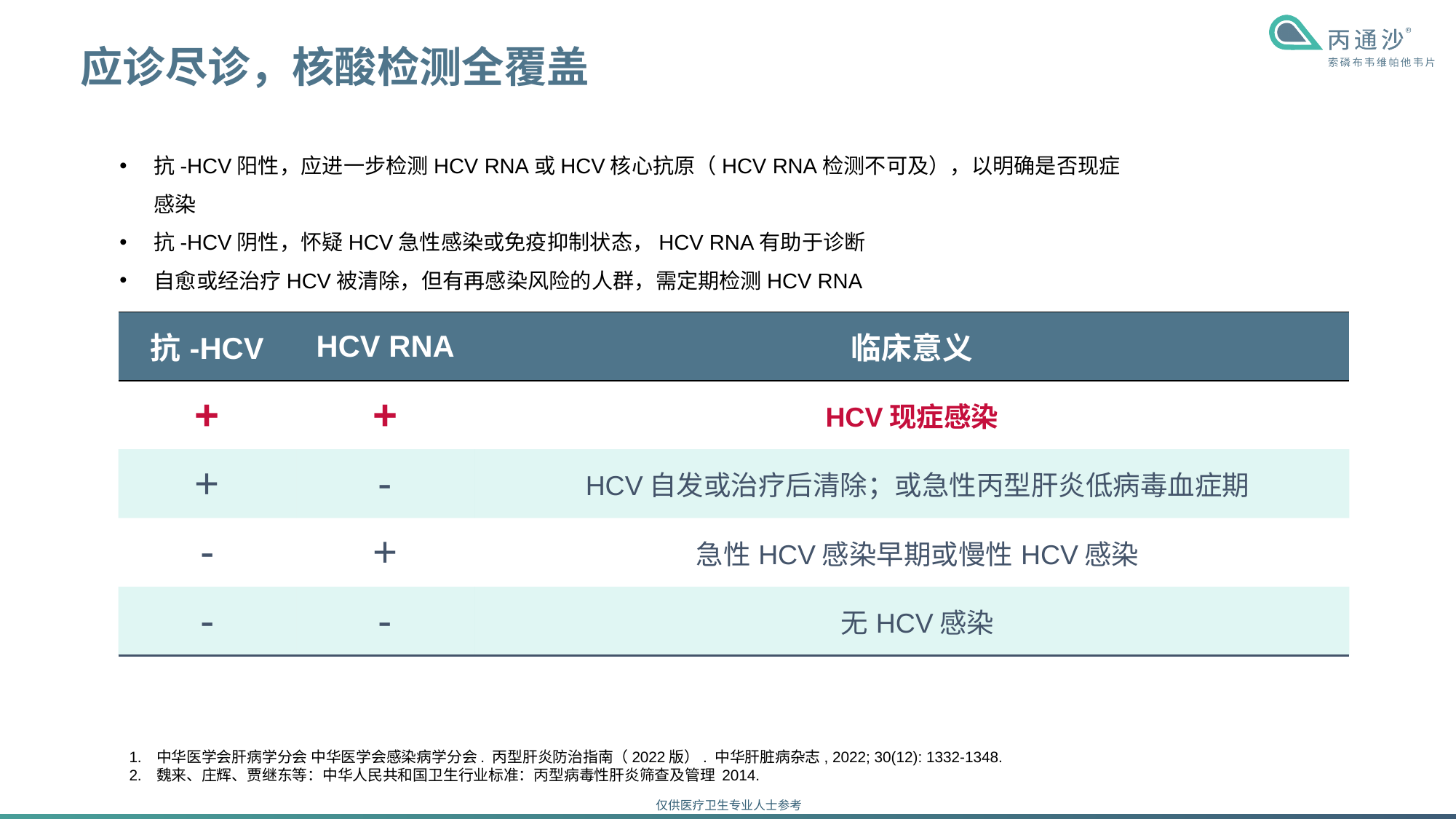

# 应诊尽诊，核酸检测全覆盖
抗-HCV阳性，应进一步检测HCV RNA或HCV核心抗原（HCV RNA检测不可及），以明确是否现症感染
抗-HCV阴性，怀疑HCV急性感染或免疫抑制状态，HCV RNA有助于诊断
自愈或经治疗HCV被清除，但有再感染风险的人群，需定期检测HCV RNA
| 抗-HCV | HCV RNA | 临床意义 |
| --- | --- | --- |
| + | + | HCV现症感染 |
| + | - | HCV自发或治疗后清除；或急性丙型肝炎低病毒血症期 |
| - | + | 急性HCV感染早期或慢性HCV感染 |
| - | - | 无HCV感染 |
中华医学会肝病学分会 中华医学会感染病学分会. 丙型肝炎防治指南（2022版）. 中华肝脏病杂志, 2022; 30(12): 1332-1348.
魏来、庄辉、贾继东等：中华人民共和国卫生行业标准：丙型病毒性肝炎筛查及管理 2014.